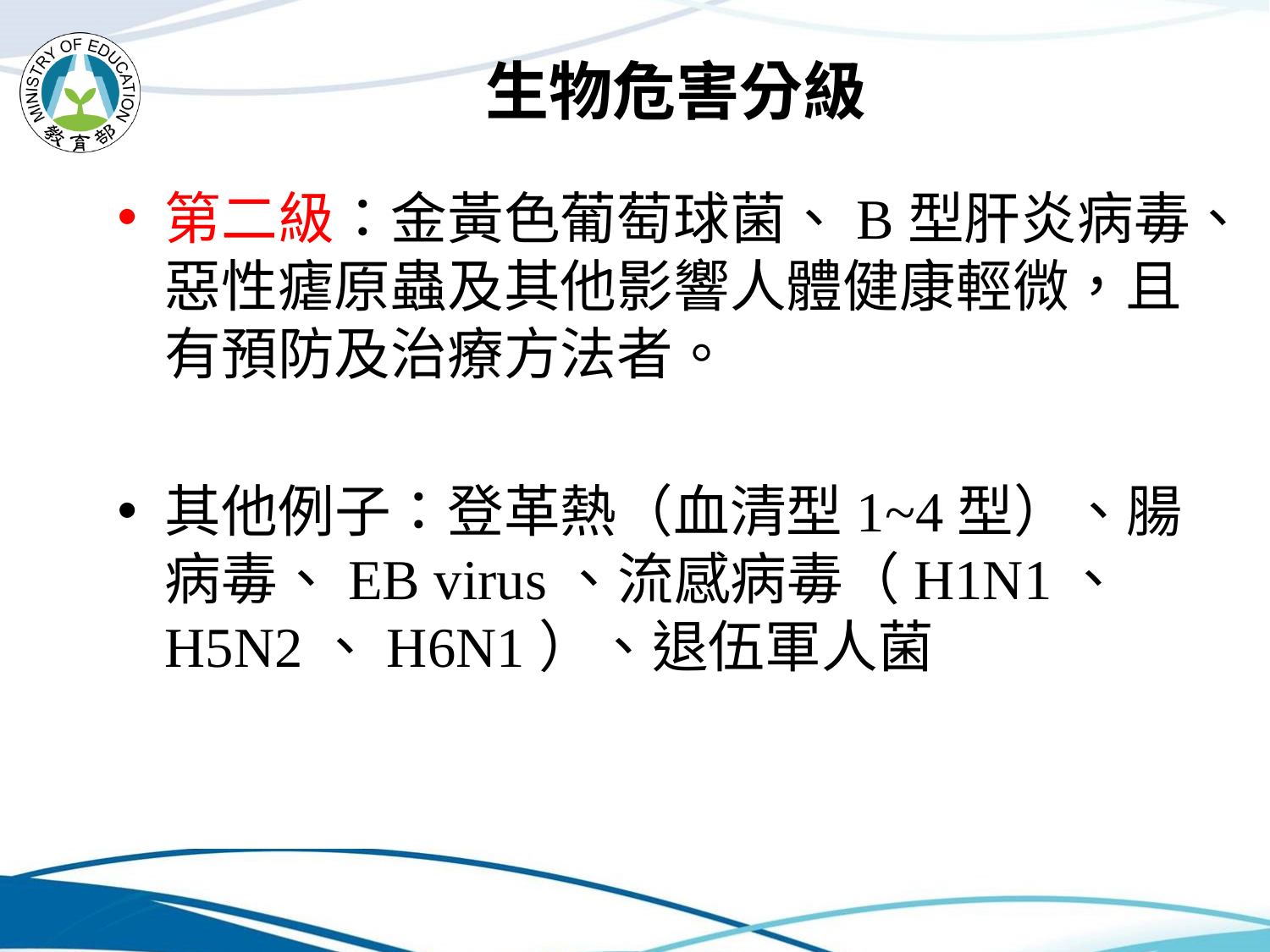

# 生物危害分級
第二級：金黃色葡萄球菌、B型肝炎病毒、惡性瘧原蟲及其他影響人體健康輕微，且有預防及治療方法者。

其他例子：登革熱（血清型1~4型）、腸病毒、EB virus、流感病毒（H1N1、 H5N2、H6N1）、退伍軍人菌

27